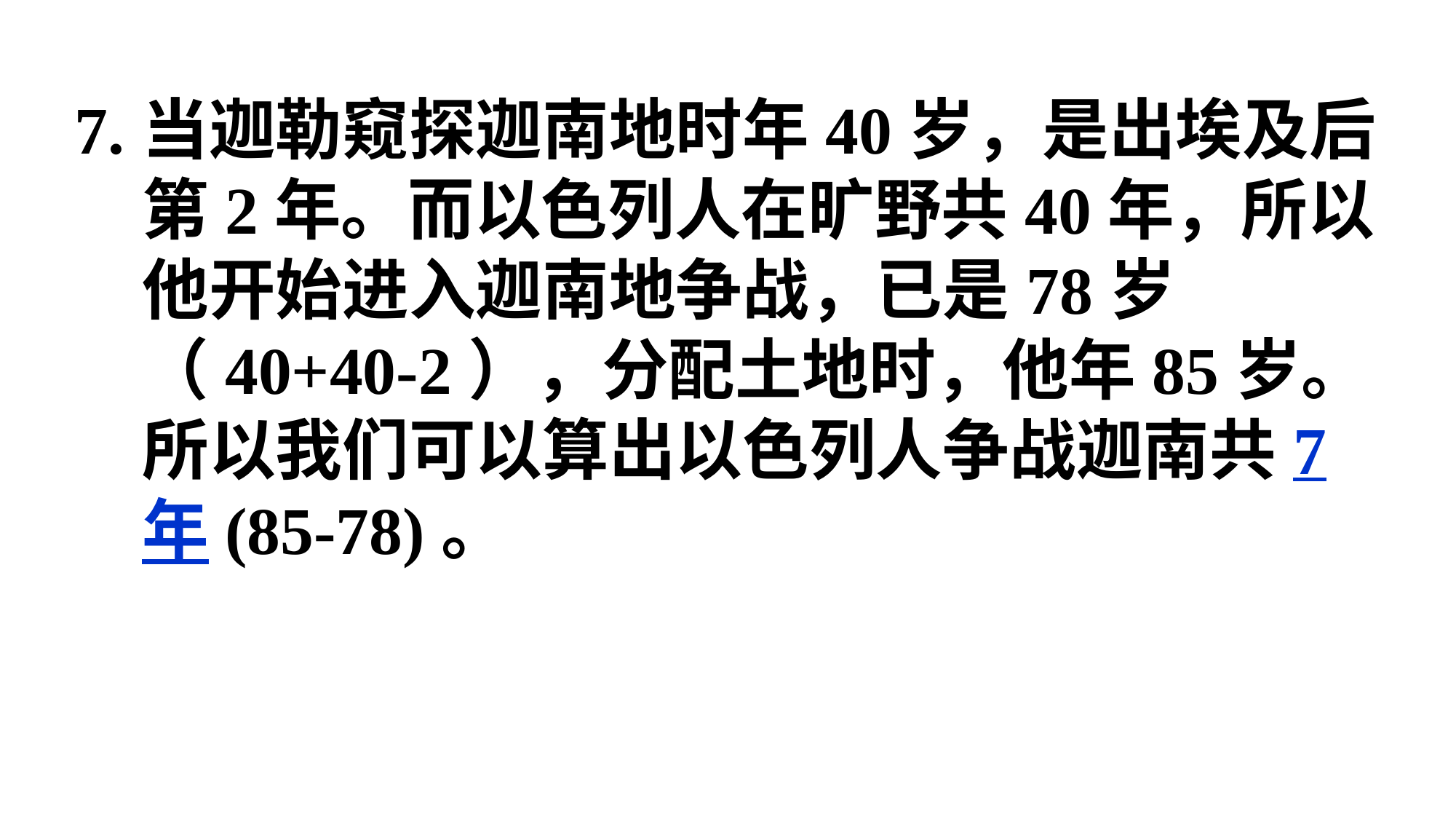

7. 	当迦勒窥探迦南地时年40岁，是出埃及后第2年。而以色列人在旷野共40年，所以他开始进入迦南地争战，已是78岁（40+40-2），分配土地时，他年85岁。所以我们可以算出以色列人争战迦南共7年(85-78)。